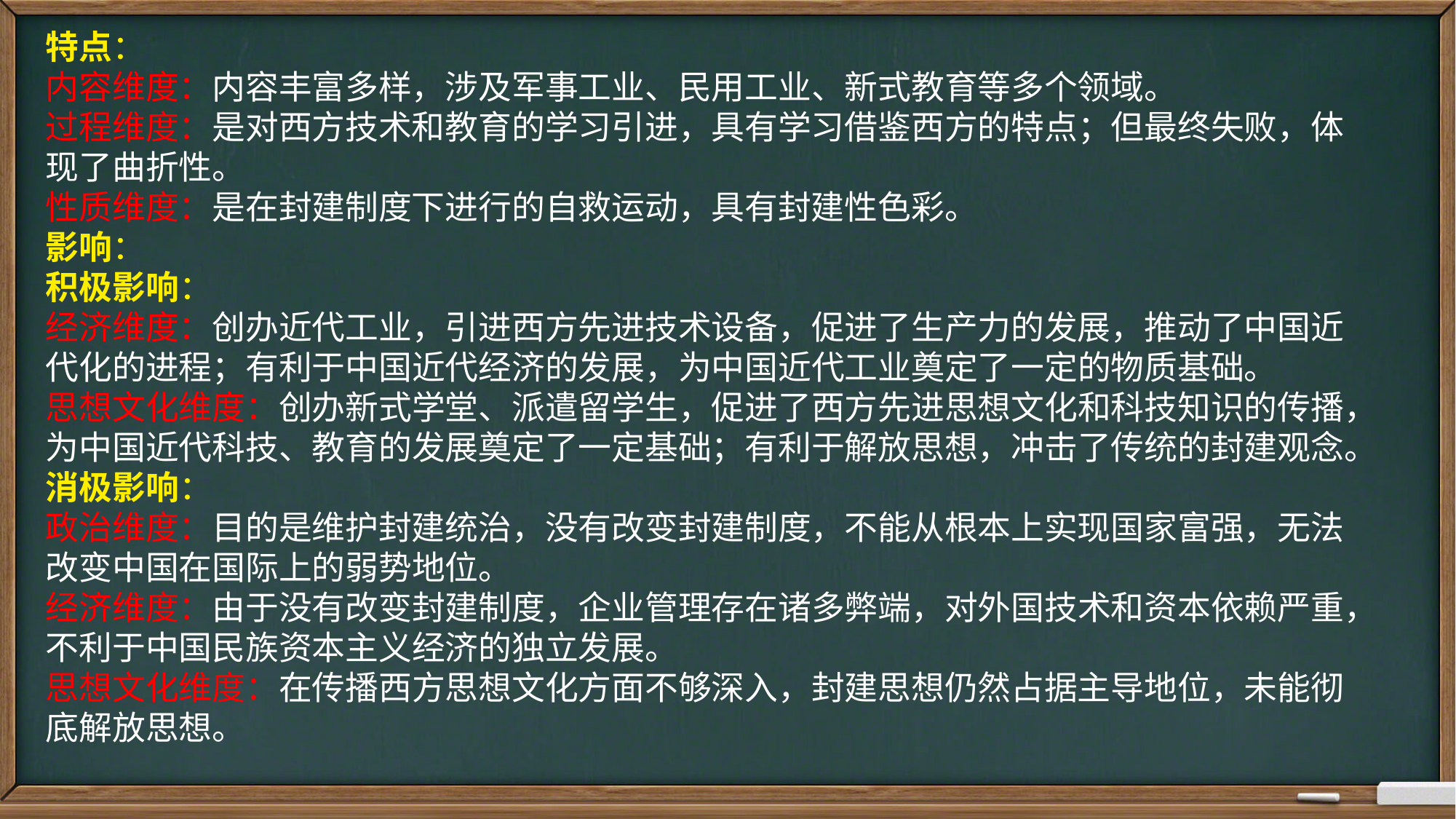

特点：
内容维度：内容丰富多样，涉及军事工业、民用工业、新式教育等多个领域。
过程维度：是对西方技术和教育的学习引进，具有学习借鉴西方的特点；但最终失败，体现了曲折性。
性质维度：是在封建制度下进行的自救运动，具有封建性色彩。
影响：
积极影响：
经济维度：创办近代工业，引进西方先进技术设备，促进了生产力的发展，推动了中国近代化的进程；有利于中国近代经济的发展，为中国近代工业奠定了一定的物质基础。
思想文化维度：创办新式学堂、派遣留学生，促进了西方先进思想文化和科技知识的传播，为中国近代科技、教育的发展奠定了一定基础；有利于解放思想，冲击了传统的封建观念。
消极影响：
政治维度：目的是维护封建统治，没有改变封建制度，不能从根本上实现国家富强，无法改变中国在国际上的弱势地位。
经济维度：由于没有改变封建制度，企业管理存在诸多弊端，对外国技术和资本依赖严重，不利于中国民族资本主义经济的独立发展。
思想文化维度：在传播西方思想文化方面不够深入，封建思想仍然占据主导地位，未能彻底解放思想。